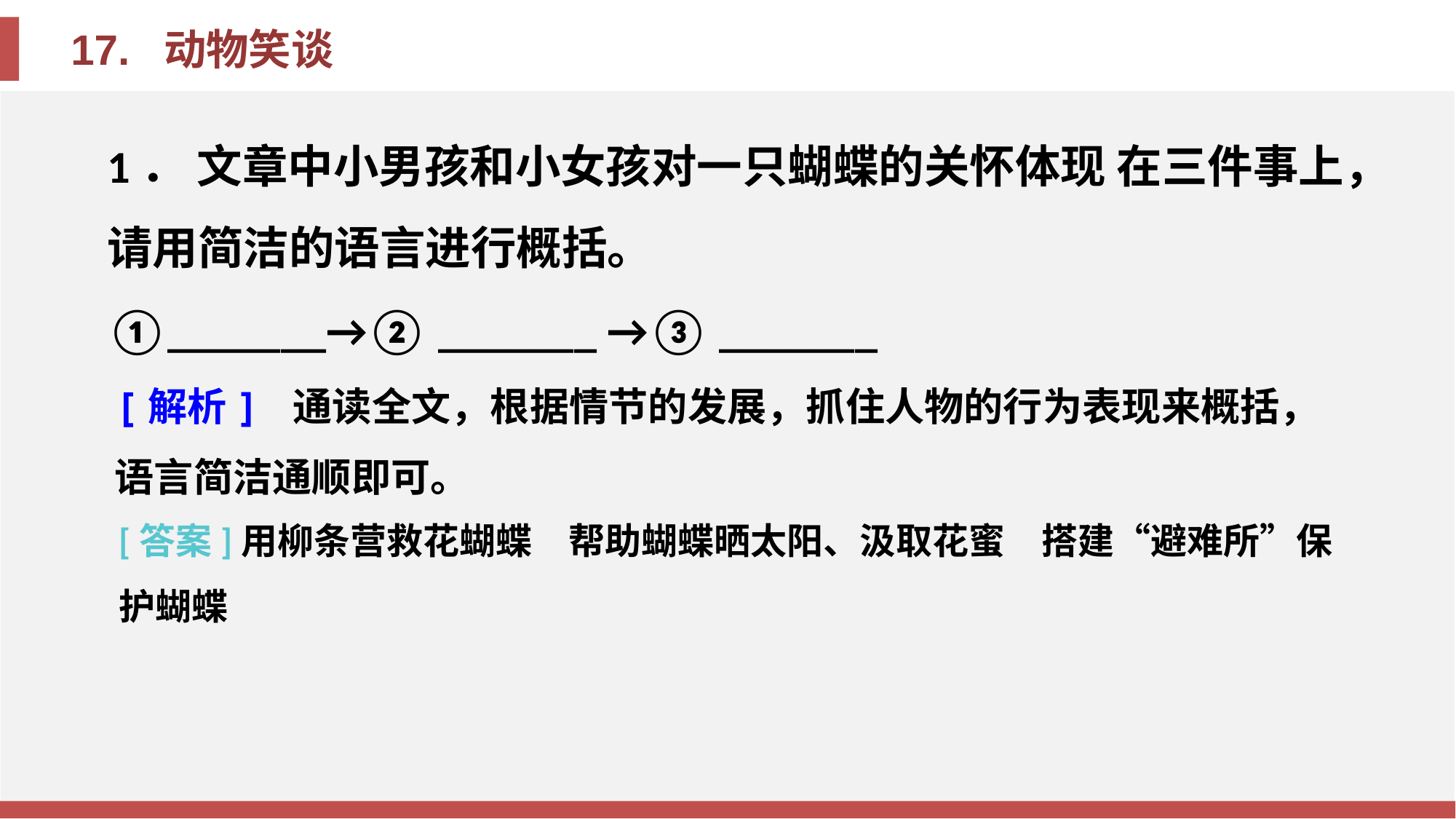

1． 文章中小男孩和小女孩对一只蝴蝶的关怀体现 在三件事上，请用简洁的语言进行概括。
①_______→② _______ →③ _______
[解析] 通读全文，根据情节的发展，抓住人物的行为表现来概括，语言简洁通顺即可。
[答案]用柳条营救花蝴蝶　帮助蝴蝶晒太阳、汲取花蜜　搭建“避难所”保护蝴蝶